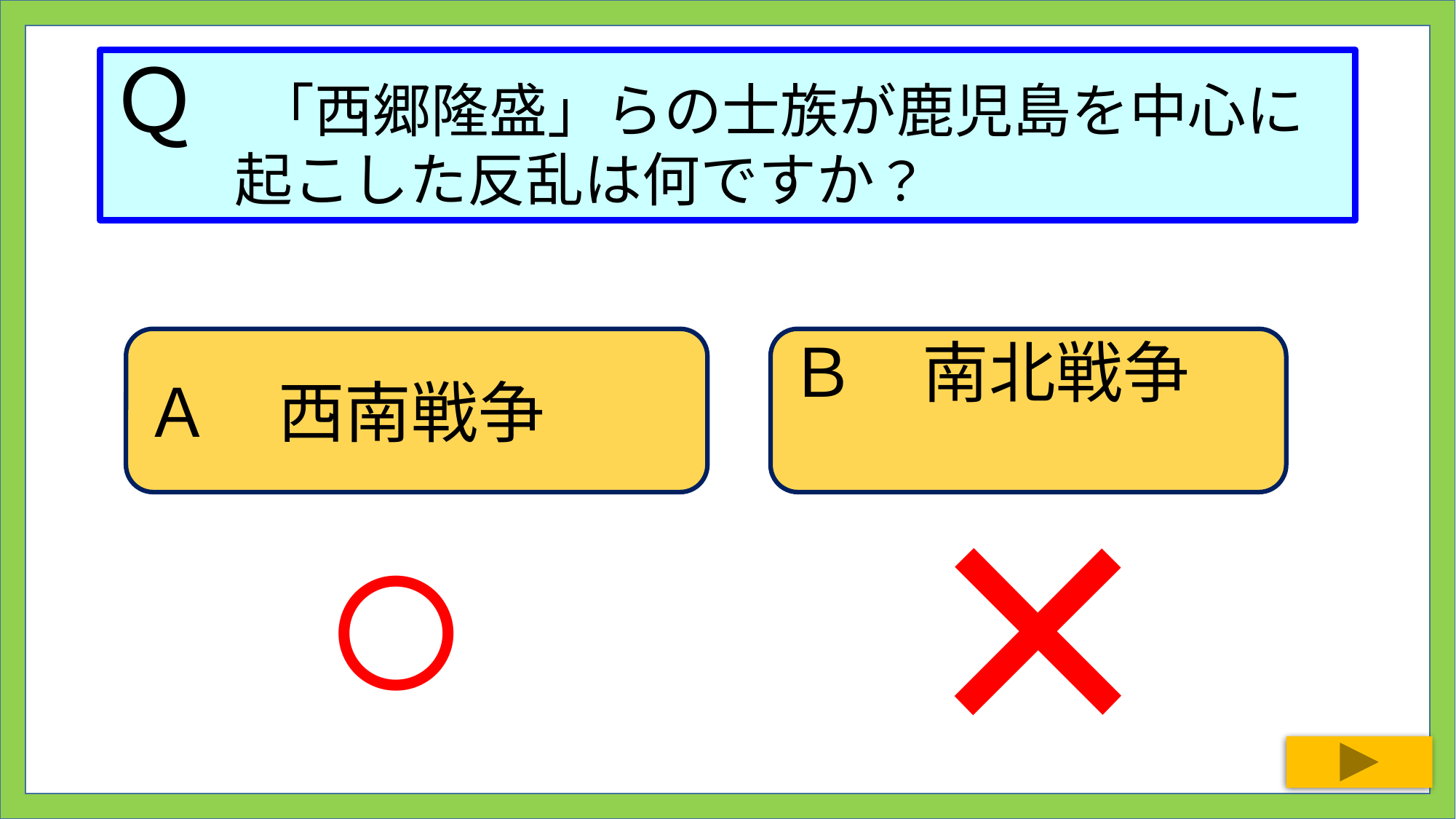

# Ｑ　「西郷隆盛」らの士族が鹿児島を中心に起こした反乱は何ですか？
Ｂ　南北戦争
Ａ　西南戦争
×
○